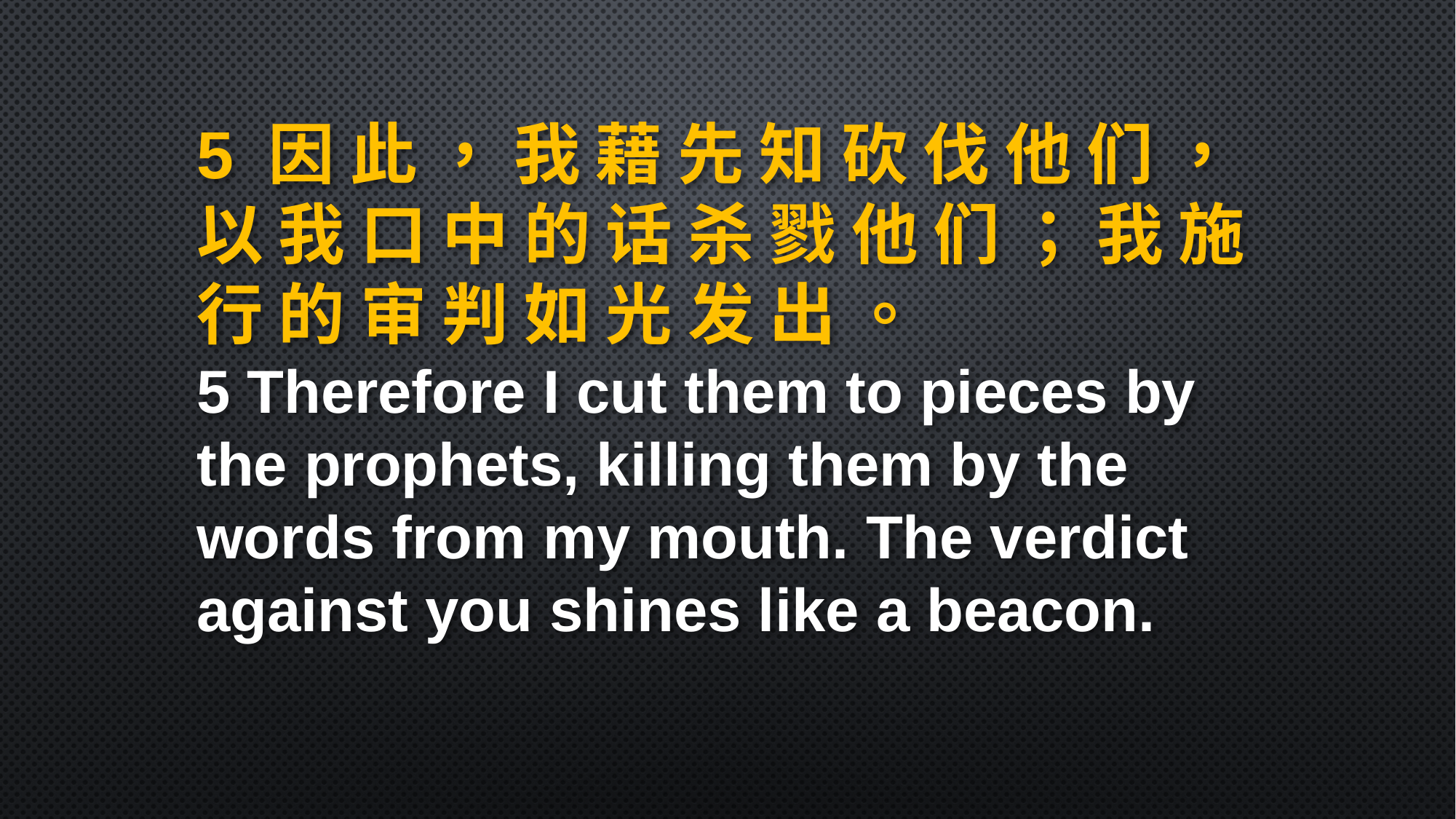

5 因 此 ， 我 藉 先 知 砍 伐 他 们 ， 以 我 口 中 的 话 杀 戮 他 们 ； 我 施 行 的 审 判 如 光 发 出 。
5 Therefore I cut them to pieces by the prophets, killing them by the words from my mouth. The verdict against you shines like a beacon.